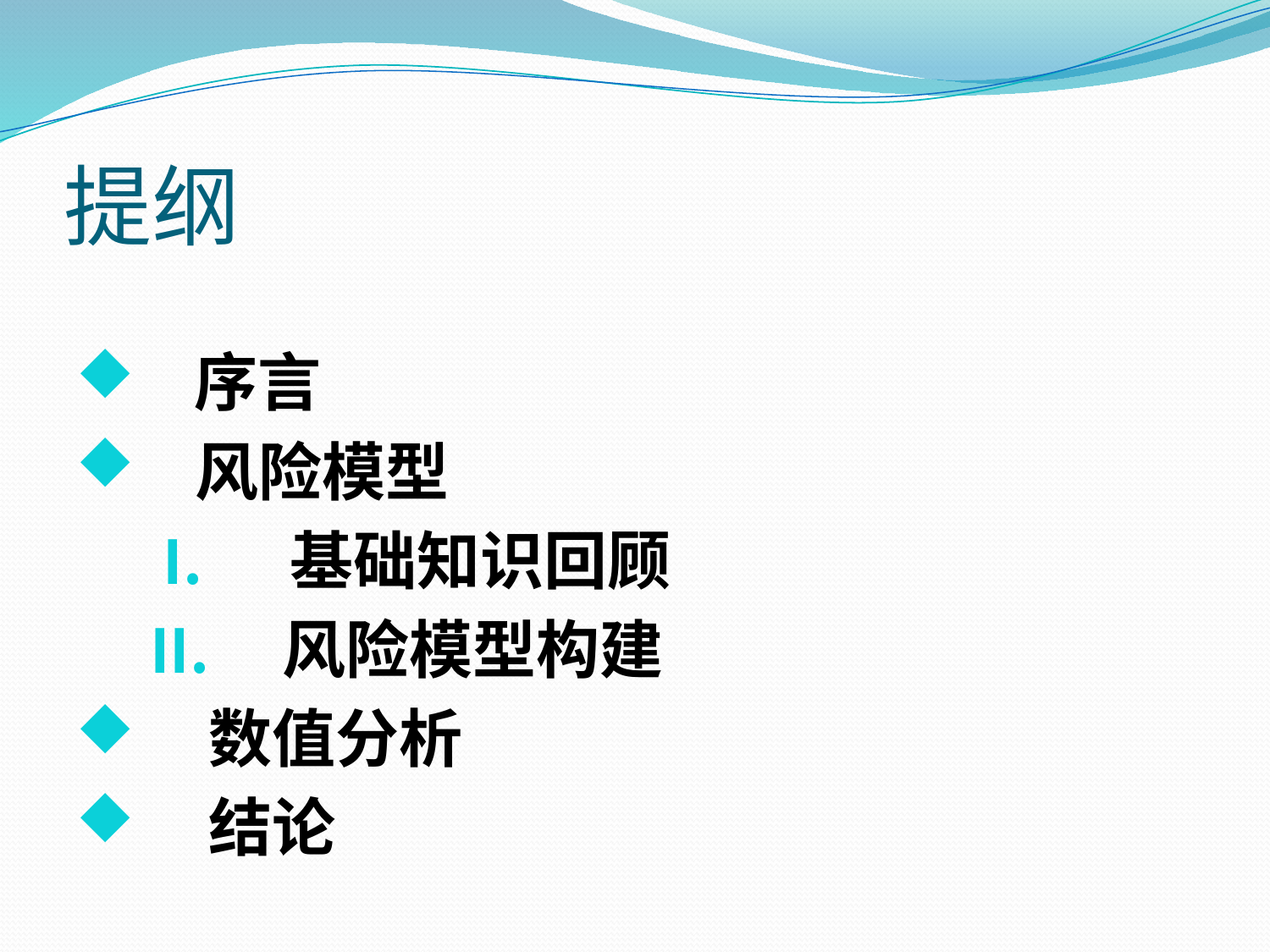

# 提纲

   序言
   风险模型
     基础知识回顾
    风险模型构建
    数值分析
    结论